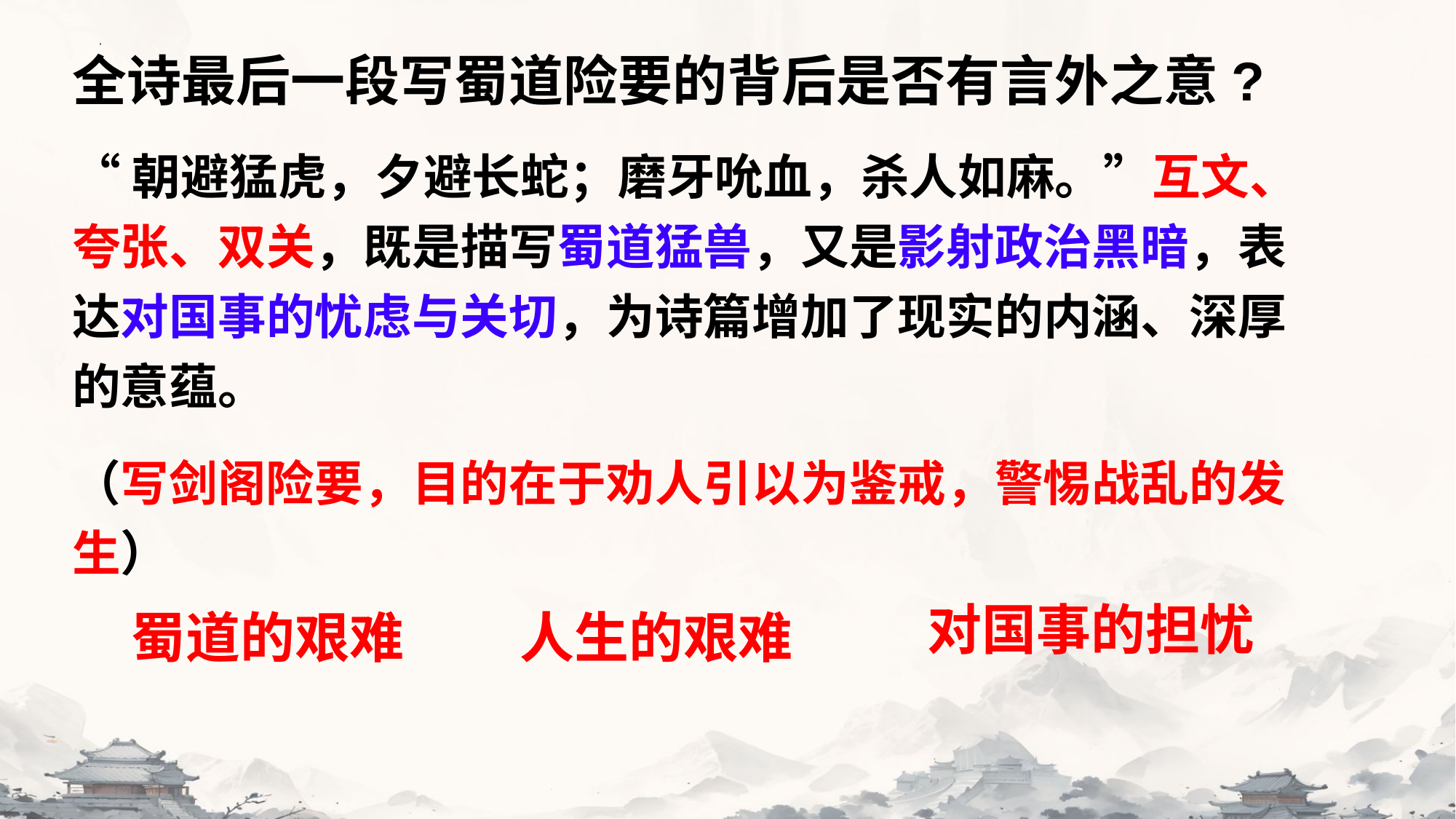

全诗最后一段写蜀道险要的背后是否有言外之意?
“朝避猛虎，夕避长蛇；磨牙吮血，杀人如麻。”互文、夸张、双关，既是描写蜀道猛兽，又是影射政治黑暗，表达对国事的忧虑与关切，为诗篇增加了现实的内涵、深厚的意蕴。
（写剑阁险要，目的在于劝人引以为鉴戒，警惕战乱的发生）
蜀道的艰难
人生的艰难
对国事的担忧